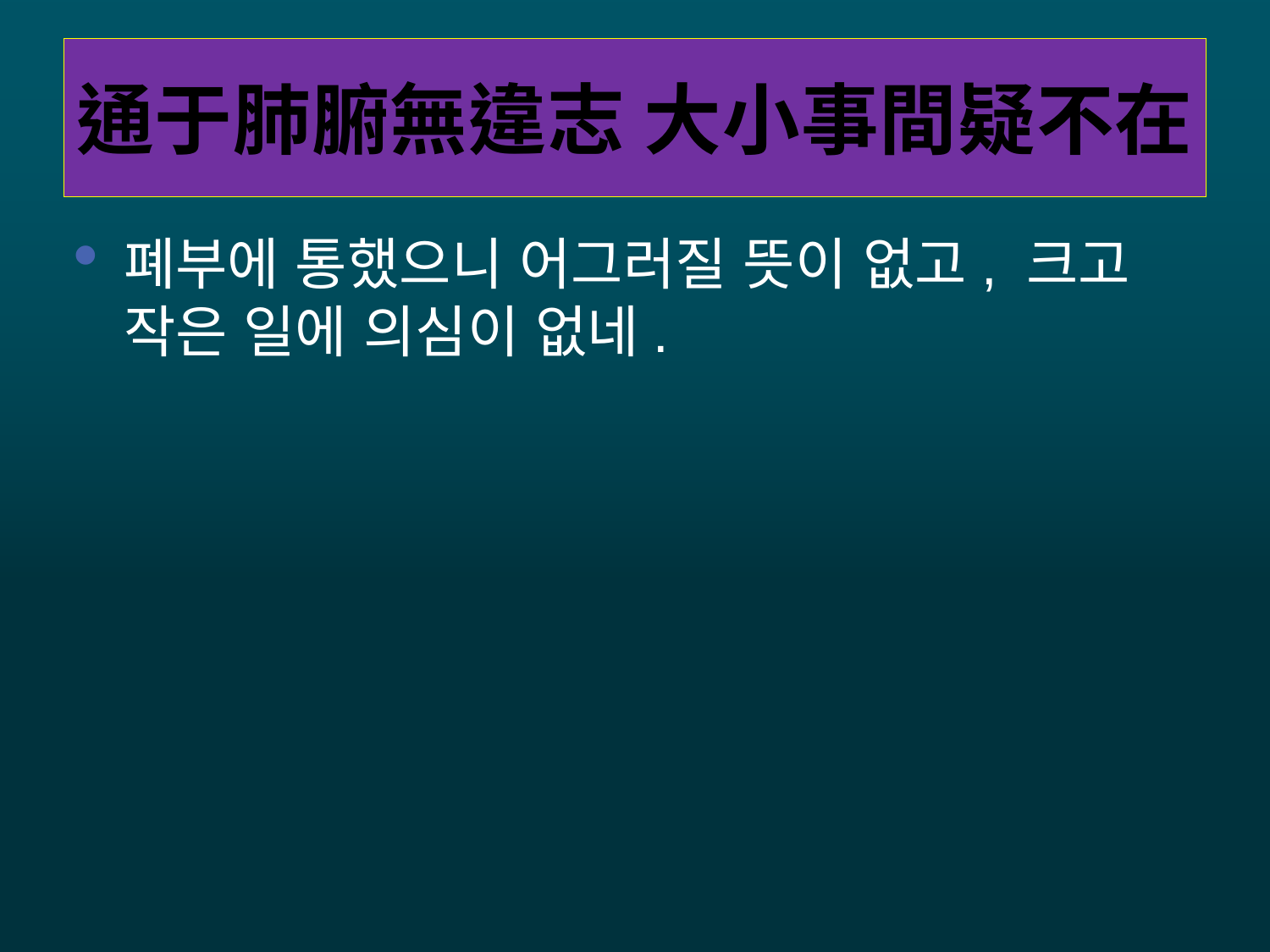

# 通于肺腑無違志 大小事間疑不在
폐부에 통했으니 어그러질 뜻이 없고, 크고 작은 일에 의심이 없네.